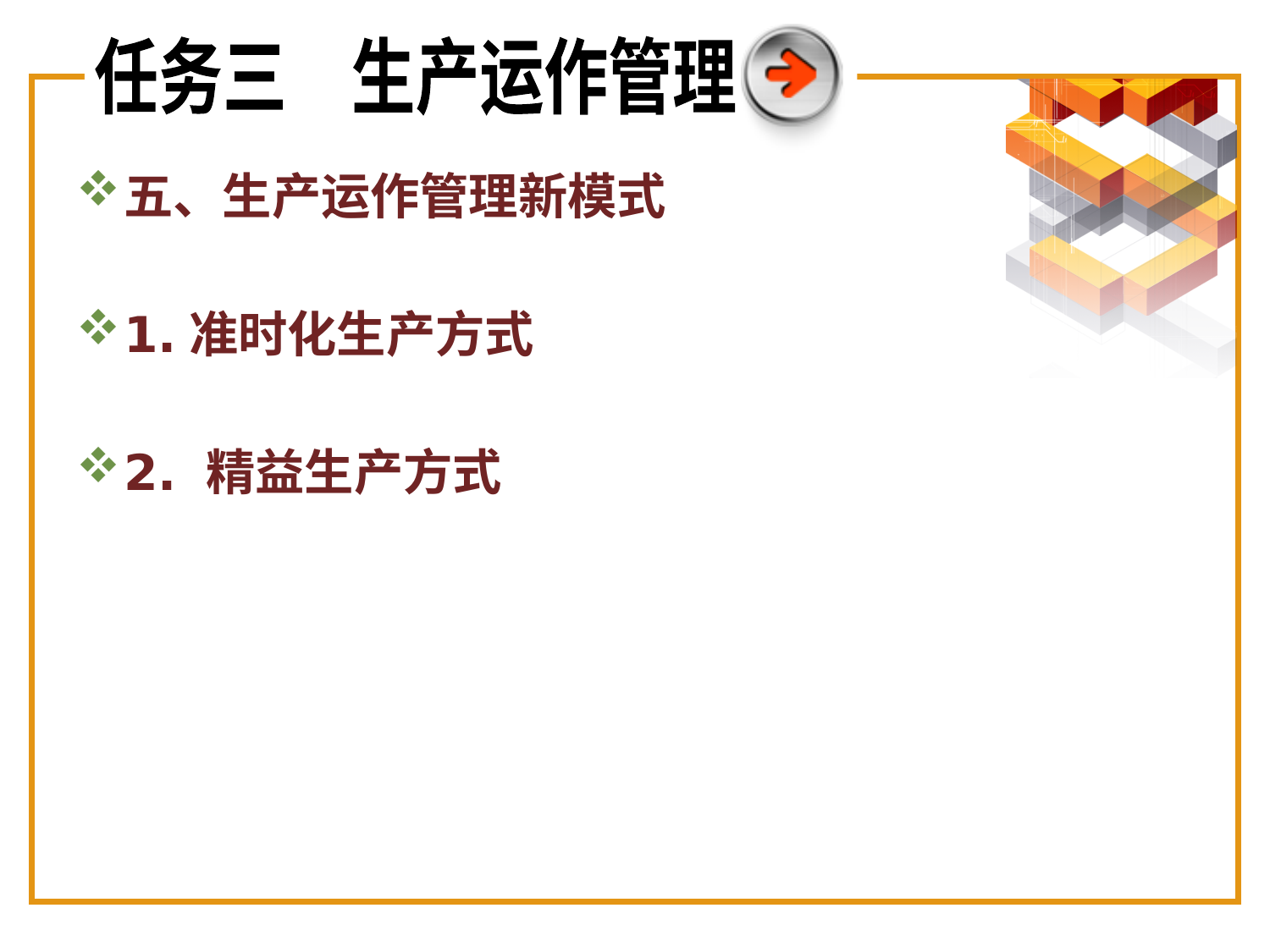

任务三　生产运作管理
五、生产运作管理新模式

1.准时化生产方式

2. 精益生产方式